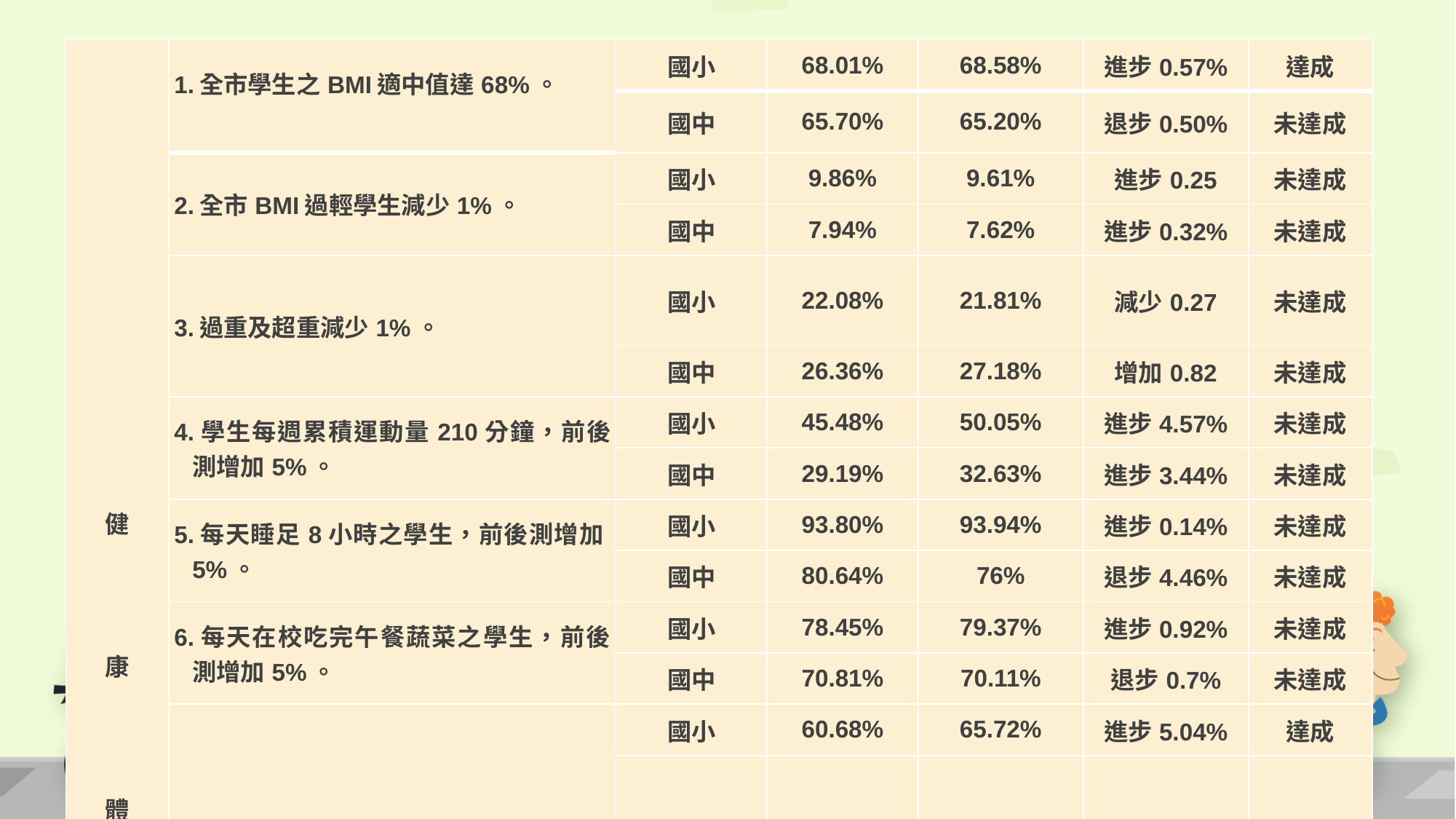

| 健         康         體         位 | 1.全市學生之BMI適中值達68%。 | 國小 | 68.01% | 68.58% | 進步0.57% | 達成 |
| --- | --- | --- | --- | --- | --- | --- |
|  |  | 國中 | 65.70% | 65.20% | 退步0.50% | 未達成 |
|  | 2.全市BMI過輕學生減少1%。 | 國小 | 9.86% | 9.61% | 進步0.25 | 未達成 |
|  |  | 國中 | 7.94% | 7.62% | 進步0.32% | 未達成 |
|  | 3.過重及超重減少1%。 | 國小 | 22.08% | 21.81% | 減少0.27 | 未達成 |
|  |  | 國中 | 26.36% | 27.18% | 增加0.82 | 未達成 |
|  | 4.學生每週累積運動量210分鐘，前後測增加5%。 | 國小 | 45.48% | 50.05% | 進步4.57% | 未達成 |
|  |  | 國中 | 29.19% | 32.63% | 進步3.44% | 未達成 |
|  | 5.每天睡足8小時之學生，前後測增加5%。 | 國小 | 93.80% | 93.94% | 進步0.14% | 未達成 |
|  |  | 國中 | 80.64% | 76% | 退步4.46% | 未達成 |
|  | 6.每天在校吃完午餐蔬菜之學生，前後測增加5%。 | 國小 | 78.45% | 79.37% | 進步0.92% | 未達成 |
|  |  | 國中 | 70.81% | 70.11% | 退步0.7% | 未達成 |
|  | 7.學生每日飲水量(1500cc)比率前後測增加5%以上。 | 國小 | 60.68% | 65.72% | 進步5.04% | 達成 |
|  |  | 國中 | 63.77% | 64.21% | 進步0.44% | 未達成 |
#